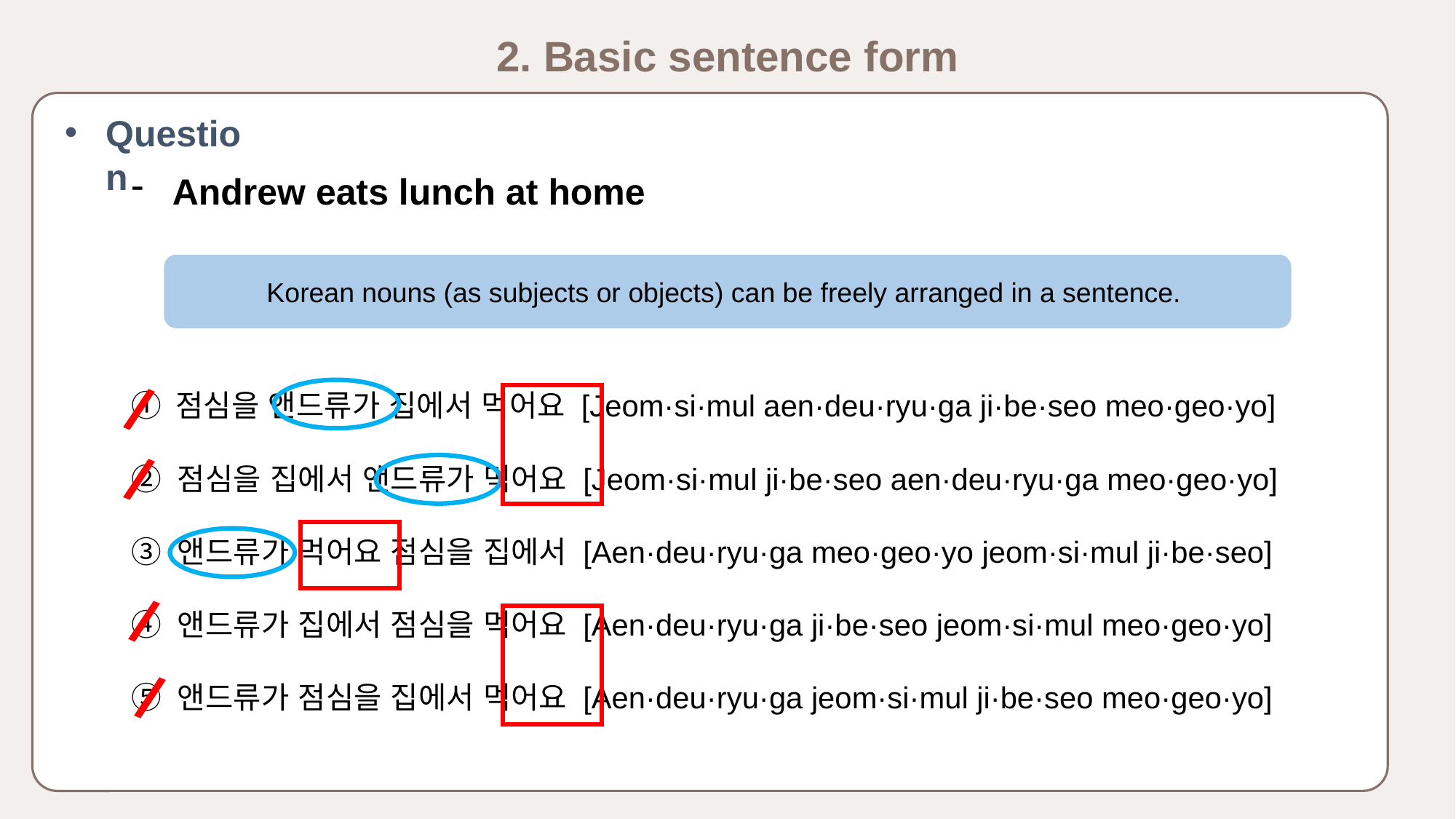

2. Basic sentence form

Question
Andrew eats lunch at home

① 점심을 앤드류가 집에서 먹어요 [Jeom·si·mul aen·deu·ryu·ga ji·be·seo meo·geo·yo]

② 점심을 집에서 앤드류가 먹어요 [Jeom·si·mul ji·be·seo aen·deu·ryu·ga meo·geo·yo]

③ 앤드류가 먹어요 점심을 집에서 [Aen·deu·ryu·ga meo·geo·yo jeom·si·mul ji·be·seo]

④ 앤드류가 집에서 점심을 먹어요 [Aen·deu·ryu·ga ji·be·seo jeom·si·mul meo·geo·yo]

⑤ 앤드류가 점심을 집에서 먹어요 [Aen·deu·ryu·ga jeom·si·mul ji·be·seo meo·geo·yo]
Korean nouns (as subjects or objects) can be freely arranged in a sentence.
/

/

/

/